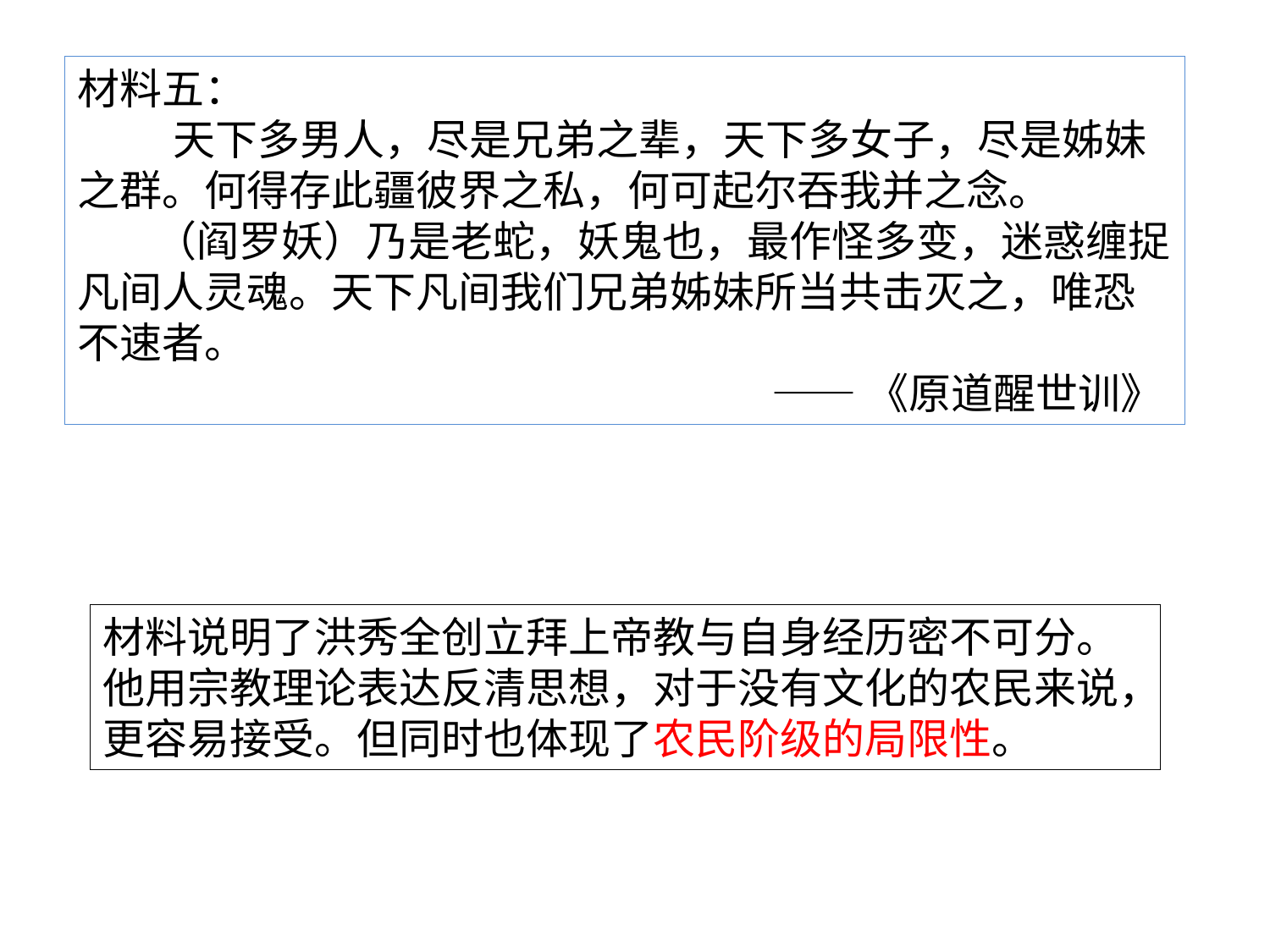

材料五：
         天下多男人，尽是兄弟之辈，天下多女子，尽是姊妹之群。何得存此疆彼界之私，何可起尔吞我并之念。
       （阎罗妖）乃是老蛇，妖鬼也，最作怪多变，迷惑缠捉凡间人灵魂。天下凡间我们兄弟姊妹所当共击灭之，唯恐不速者。
                                                         ——《原道醒世训》
材料说明了洪秀全创立拜上帝教与自身经历密不可分。他用宗教理论表达反清思想，对于没有文化的农民来说，更容易接受。但同时也体现了农民阶级的局限性。